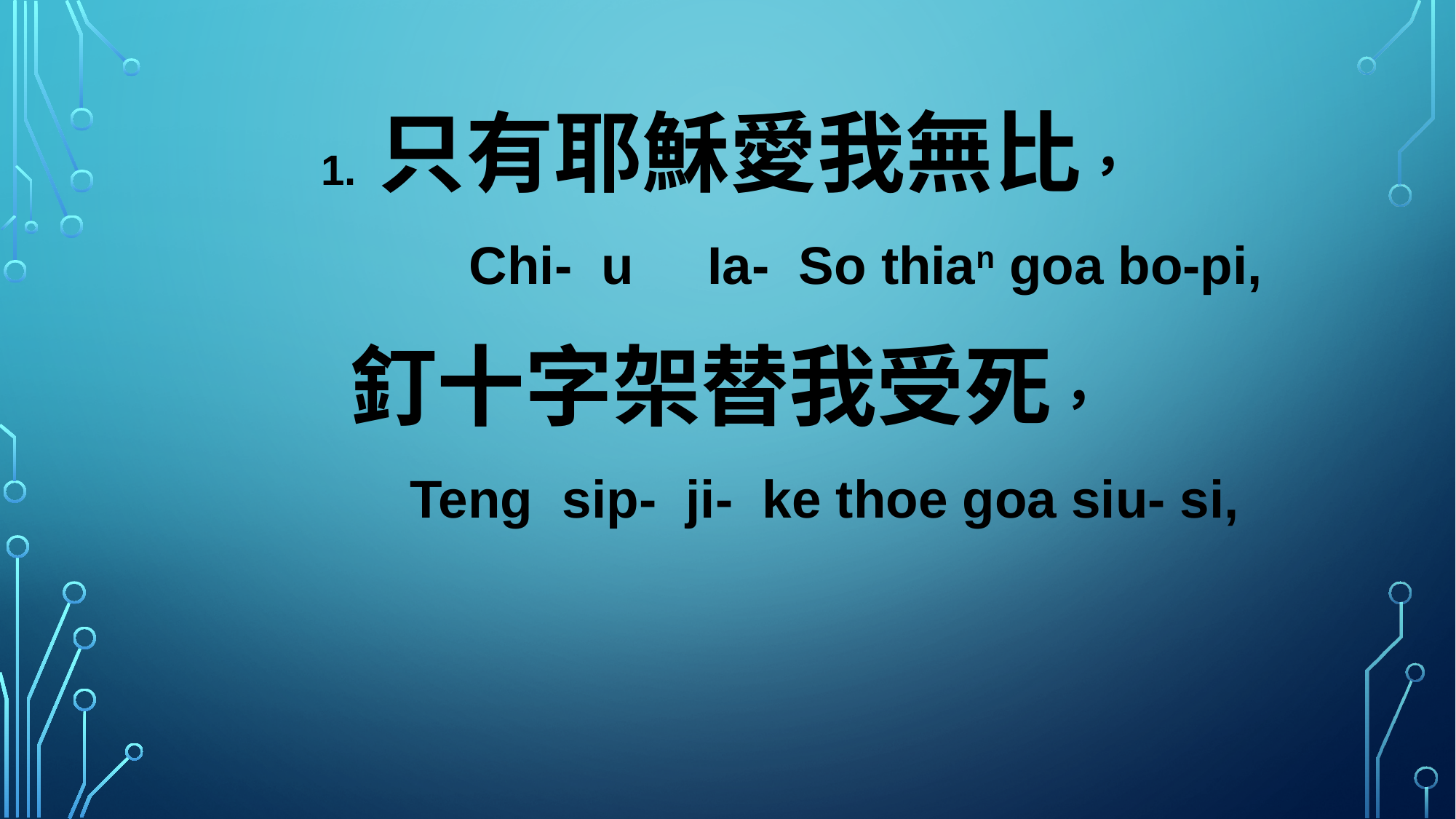

1. 只有耶穌愛我無比，
                            Chi-  u     Ia-  So thian goa bo-pi,
釘十字架替我受死，
                        Teng  sip-  ji-  ke thoe goa siu- si,